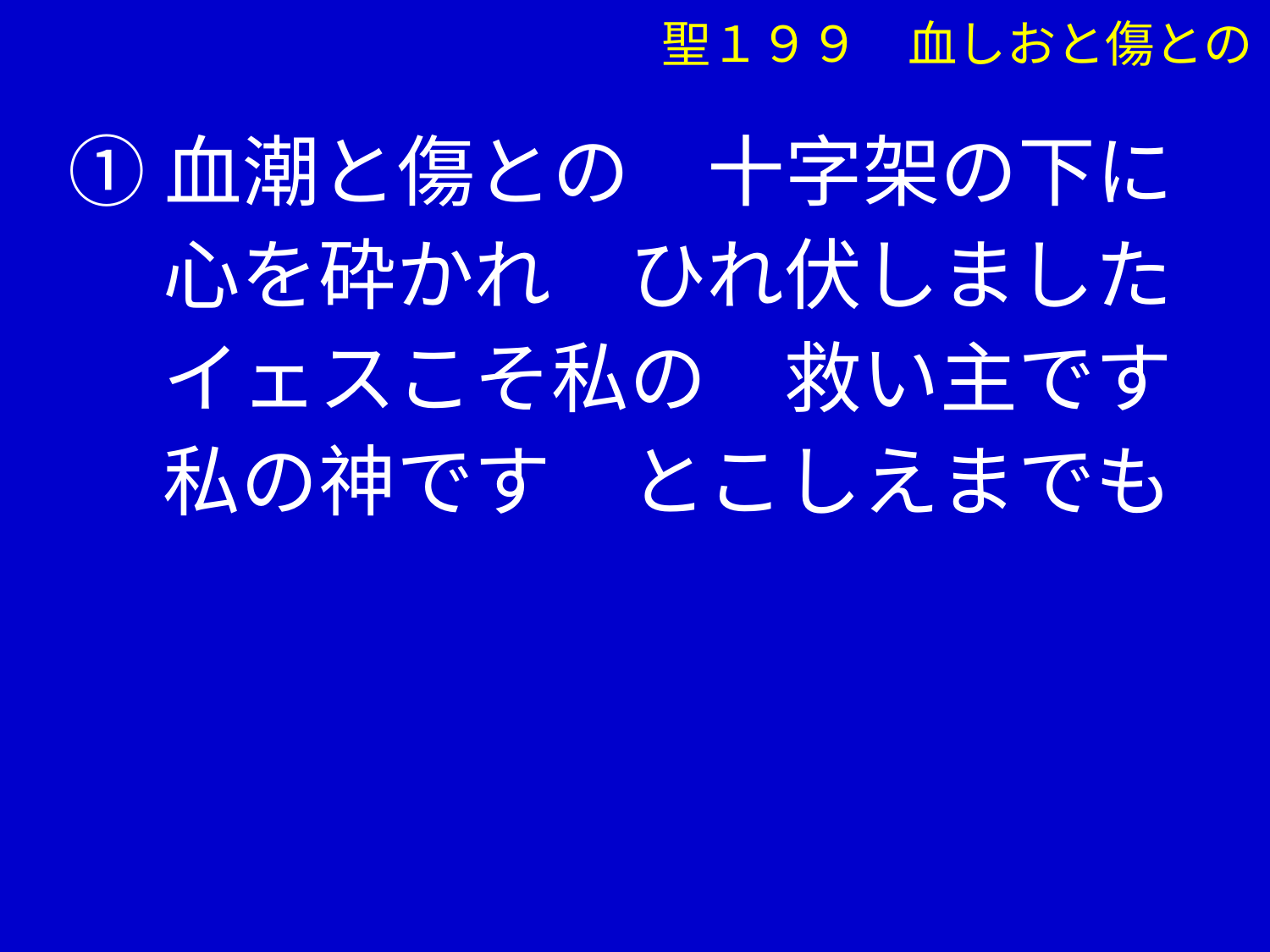

聖１９９　血しおと傷との
①血潮と傷との　十字架の下に
　 心を砕かれ　ひれ伏しました
　 イェスこそ私の　救い主です
　 私の神です　とこしえまでも